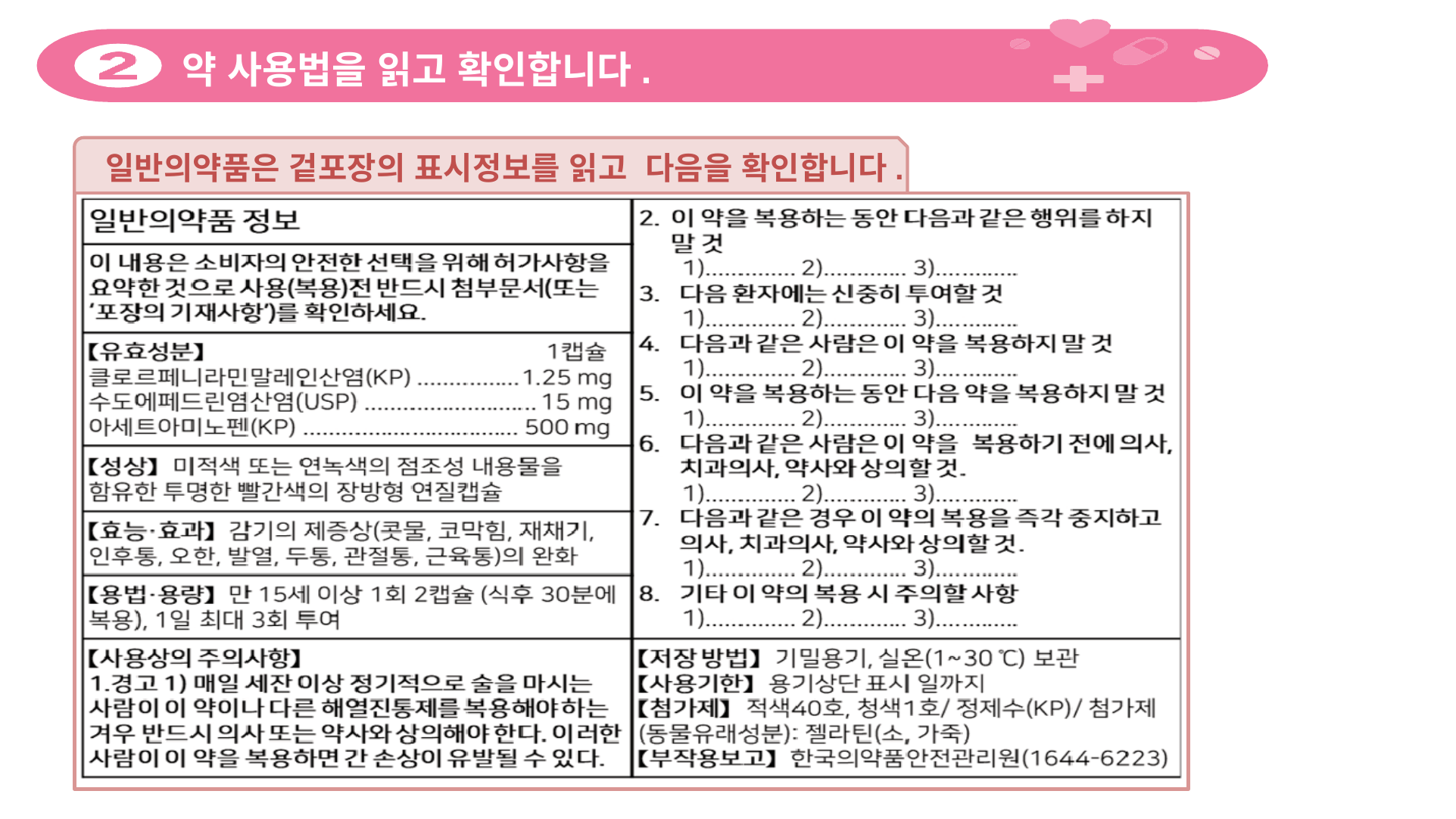

# 약 사용법을 읽고 확인합니다.

일반의약품은 겉포장의 표시정보를 읽고  다음을 확인합니다.